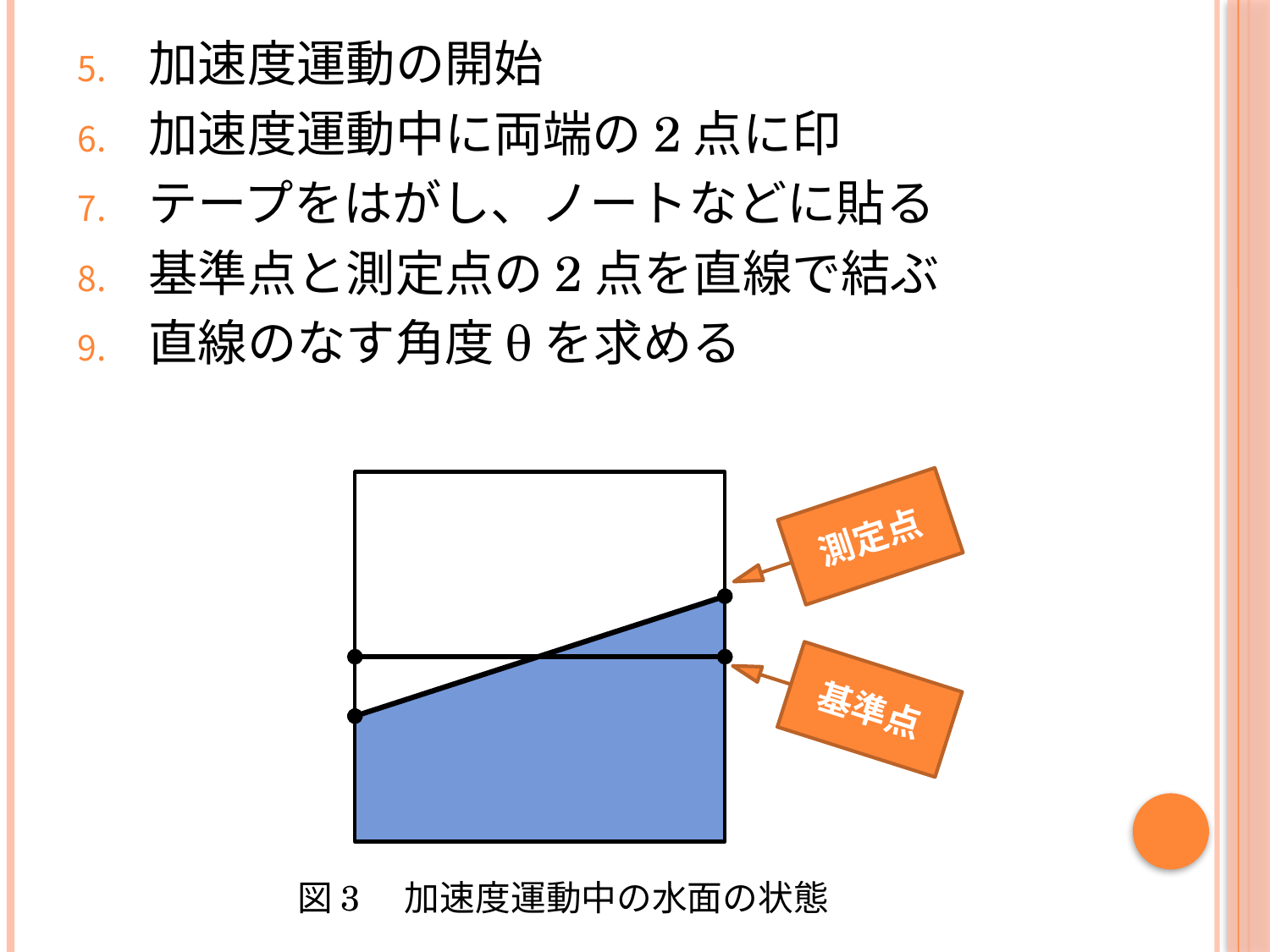

加速度運動の開始
加速度運動中に両端の2点に印
テープをはがし、ノートなどに貼る
基準点と測定点の2点を直線で結ぶ
直線のなす角度θを求める

測定点

基準点
図3　加速度運動中の水面の状態